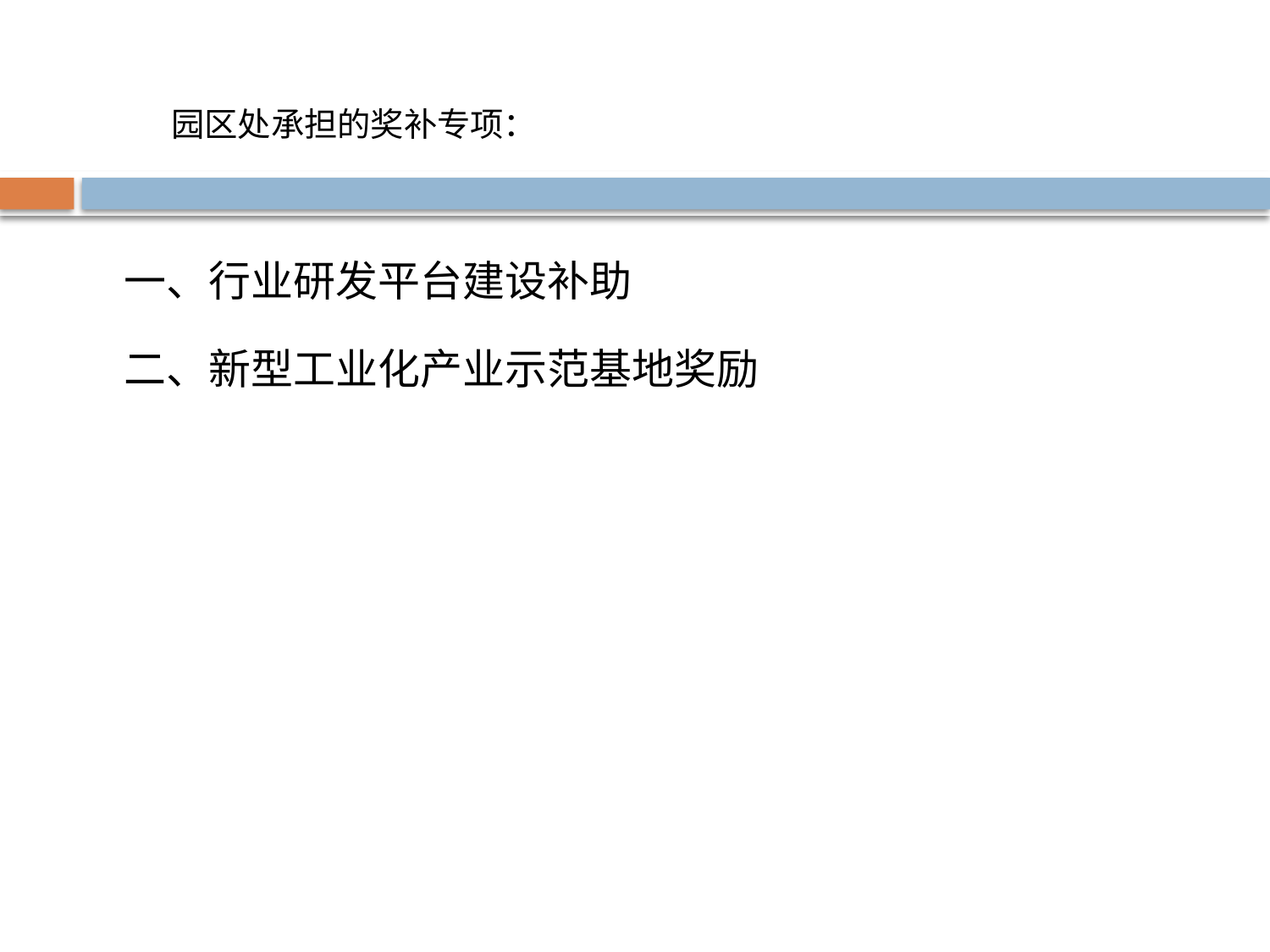

# 园区处承担的奖补专项：
    一、行业研发平台建设补助
    二、新型工业化产业示范基地奖励